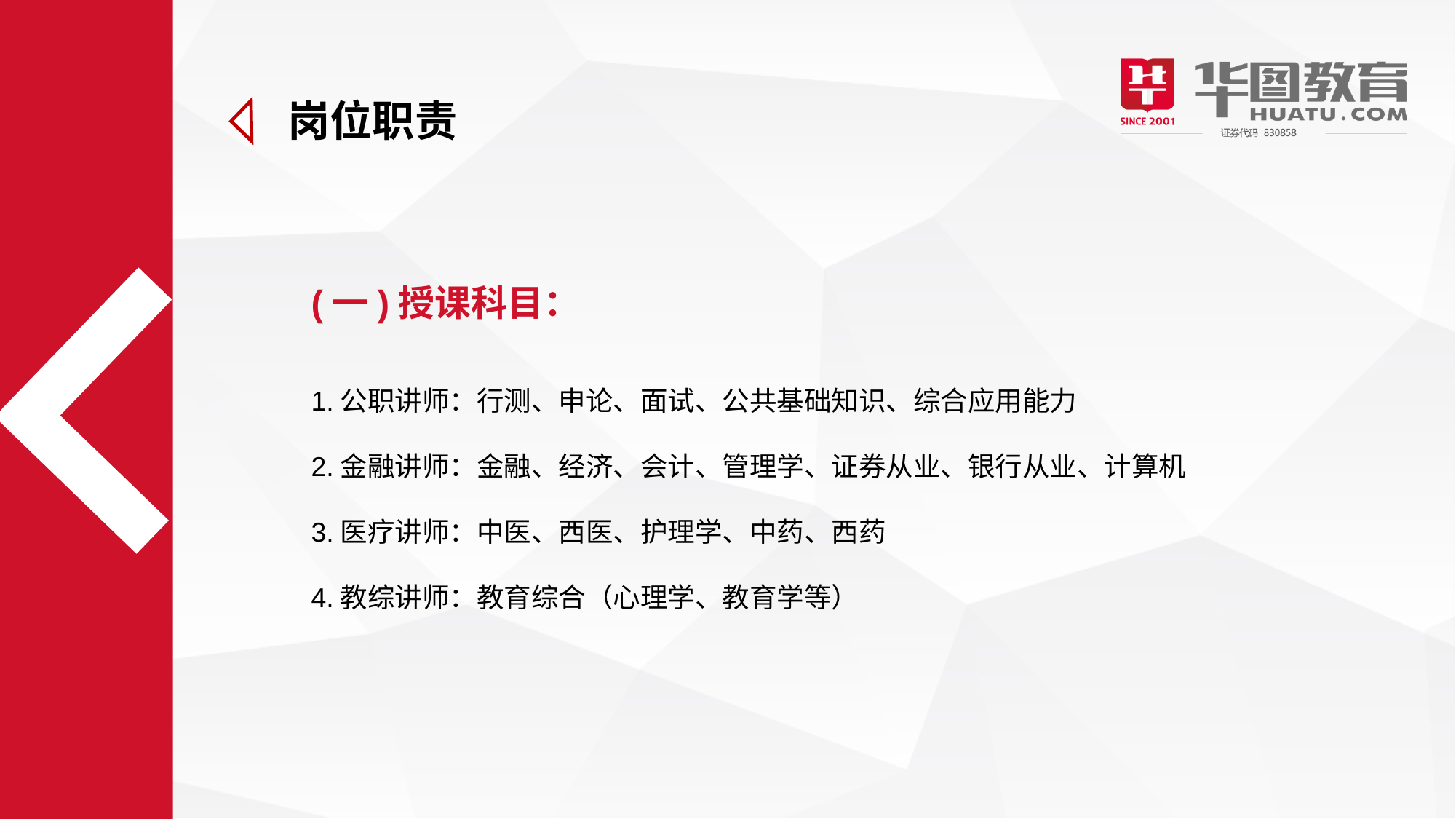

岗位职责

(一)授课科目：

1.公职讲师：行测、申论、面试、公共基础知识、综合应用能力
2.金融讲师：金融、经济、会计、管理学、证券从业、银行从业、计算机
3.医疗讲师：中医、西医、护理学、中药、西药
4.教综讲师：教育综合（心理学、教育学等）